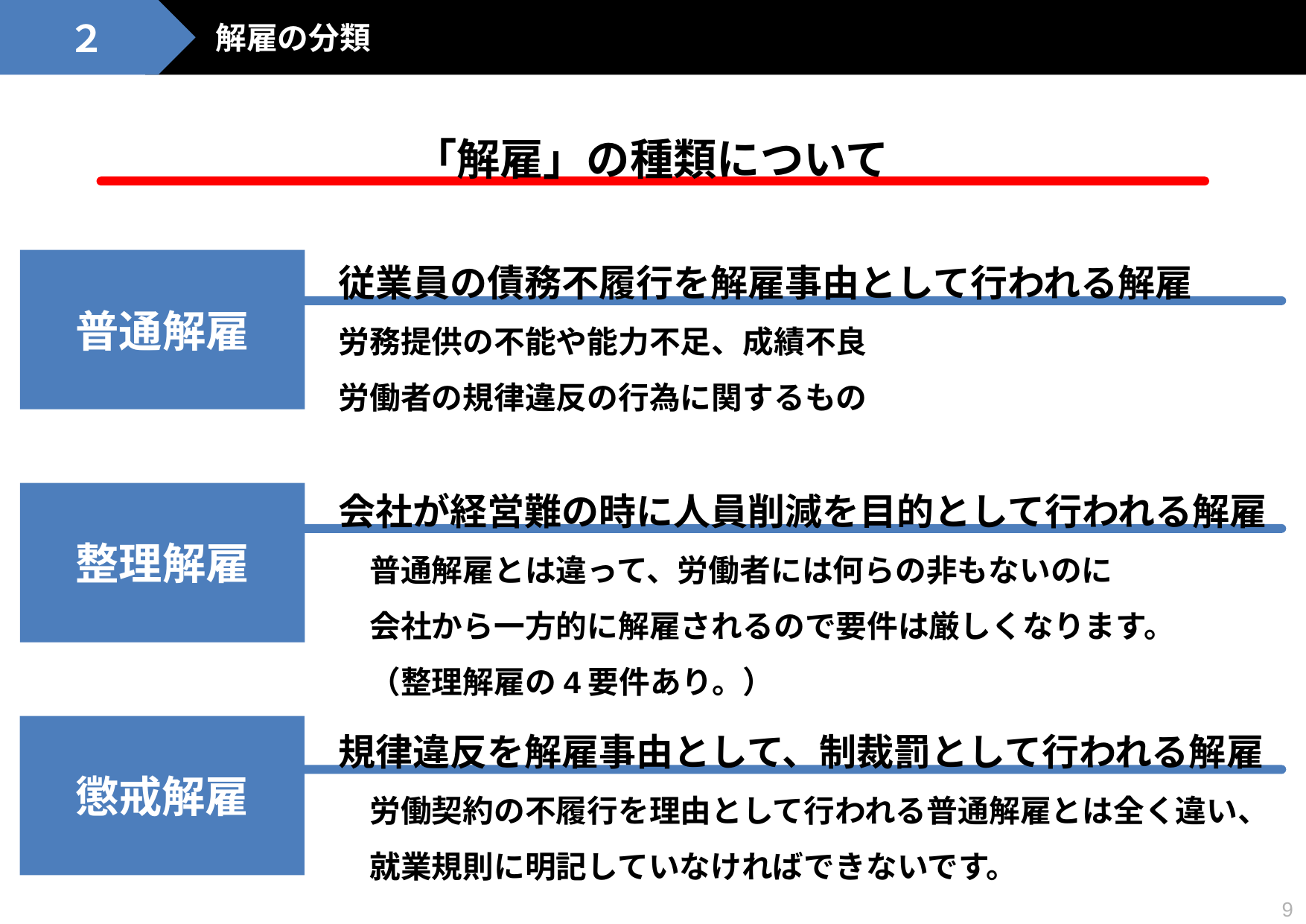

２
解雇の分類
「解雇」の種類について

従業員の債務不履行を解雇事由として行われる解雇
労務提供の不能や能力不足、成績不良
労働者の規律違反の行為に関するもの
普通解雇

会社が経営難の時に人員削減を目的として行われる解雇
　普通解雇とは違って、労働者には何らの非もないのに
　会社から一方的に解雇されるので要件は厳しくなります。
　（整理解雇の4要件あり。）
整理解雇

規律違反を解雇事由として、制裁罰として行われる解雇
　労働契約の不履行を理由として行われる普通解雇とは全く違い、
　就業規則に明記していなければできないです。
懲戒解雇

9